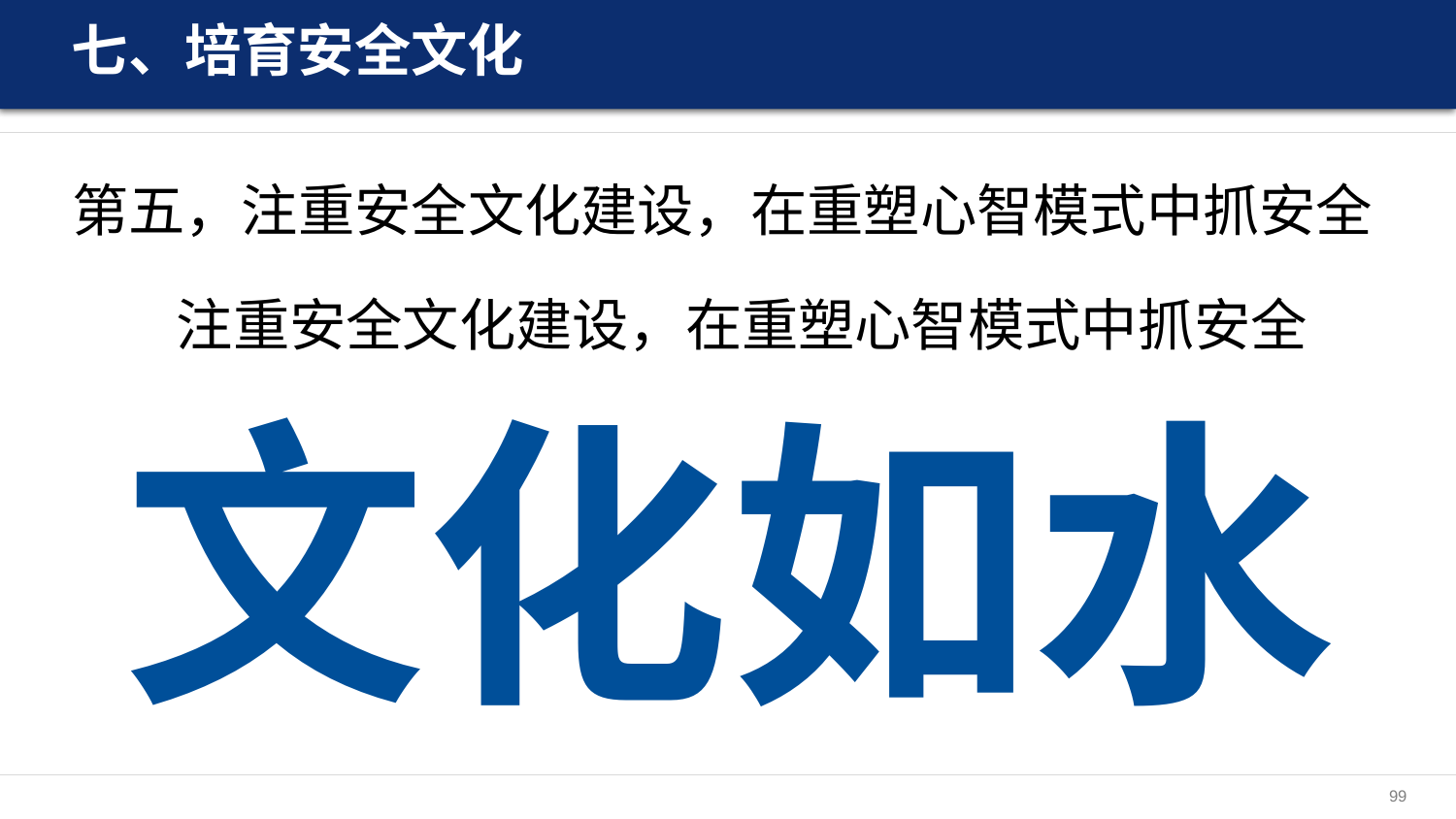

七、培育安全文化
第五，注重安全文化建设，在重塑心智模式中抓安全
注重安全文化建设，在重塑心智模式中抓安全
文化如水
99